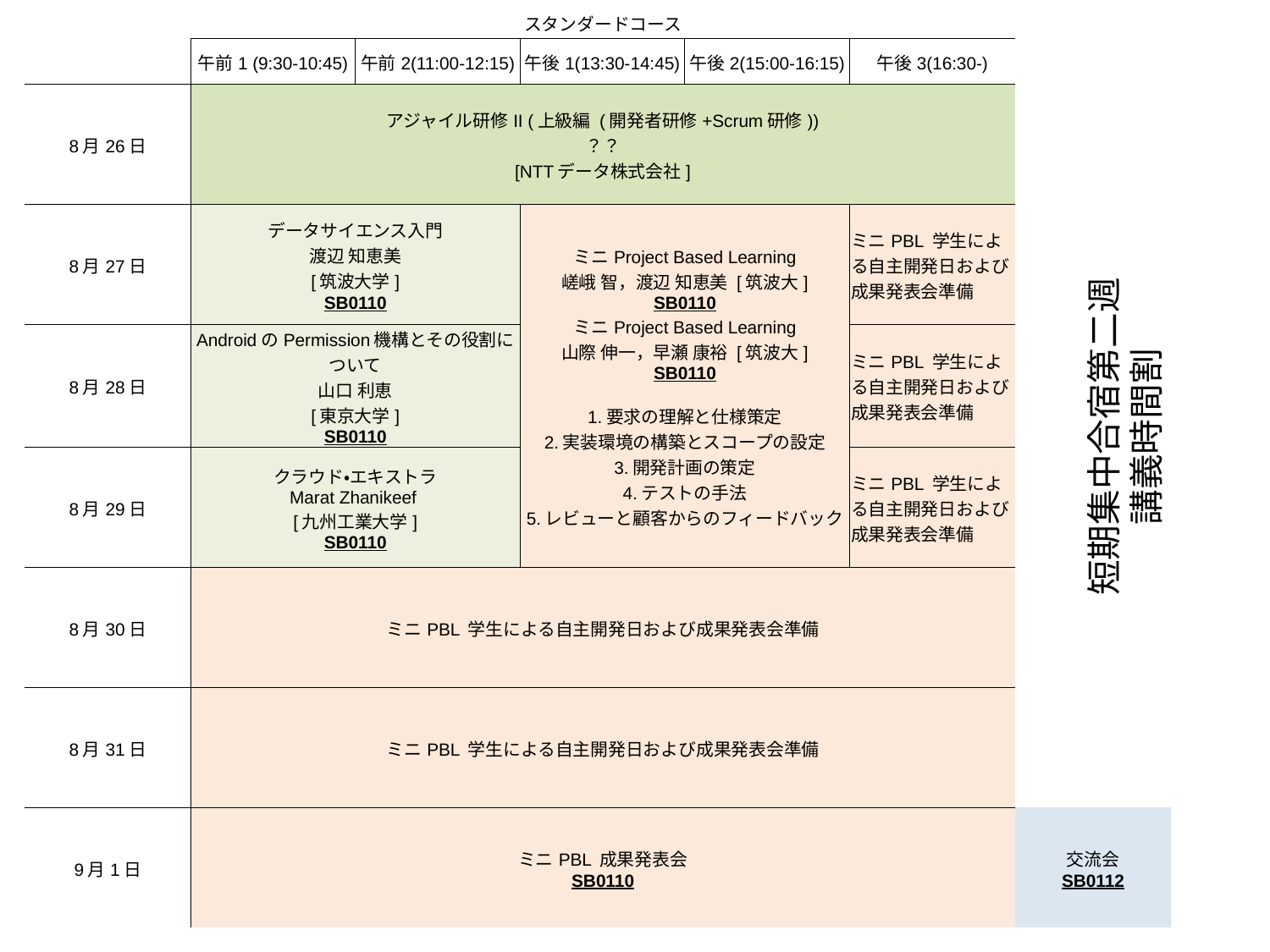

|  | スタンダードコース |  |  |  |  |  |
| --- | --- | --- | --- | --- | --- | --- |
|  | 午前1 (9:30-10:45) | 午前2(11:00-12:15) | 午後1(13:30-14:45) | 午後2(15:00-16:15) | 午後3(16:30-) |  |
| 8月26日 | アジャイル研修II (上級編 (開発者研修+Scrum研修)) ？？ [NTTデータ株式会社] |  |  |  |  |  |
| 8月27日 | データサイエンス入門 渡辺 知恵美 [筑波大学] SB0110 |  | ミニProject Based Learning 嵯峨 智，渡辺 知恵美 [筑波大] SB0110 ミニProject Based Learning 山際 伸一，早瀬 康裕 [筑波大] SB0110 1.要求の理解と仕様策定 2.実装環境の構築とスコープの設定 3.開発計画の策定 4.テストの手法 5.レビューと顧客からのフィードバック |  | ミニPBL 学生による自主開発日および成果発表会準備 |  |
| 8月28日 | AndroidのPermission機構とその役割について 山口 利恵 [東京大学] SB0110 |  |  |  | ミニPBL 学生による自主開発日および成果発表会準備 |  |
| 8月29日 | クラウド・エキストラ Marat Zhanikeef [九州工業大学] SB0110 |  |  |  | ミニPBL 学生による自主開発日および成果発表会準備 |  |
| 8月30日 | ミニPBL 学生による自主開発日および成果発表会準備 |  |  |  |  |  |
| 8月31日 | ミニPBL 学生による自主開発日および成果発表会準備 |  |  |  |  |  |
| 9月1日 | ミニPBL 成果発表会 SB0110 |  |  |  |  | 交流会 SB0112 |
# 短期集中合宿第二週 講義時間割